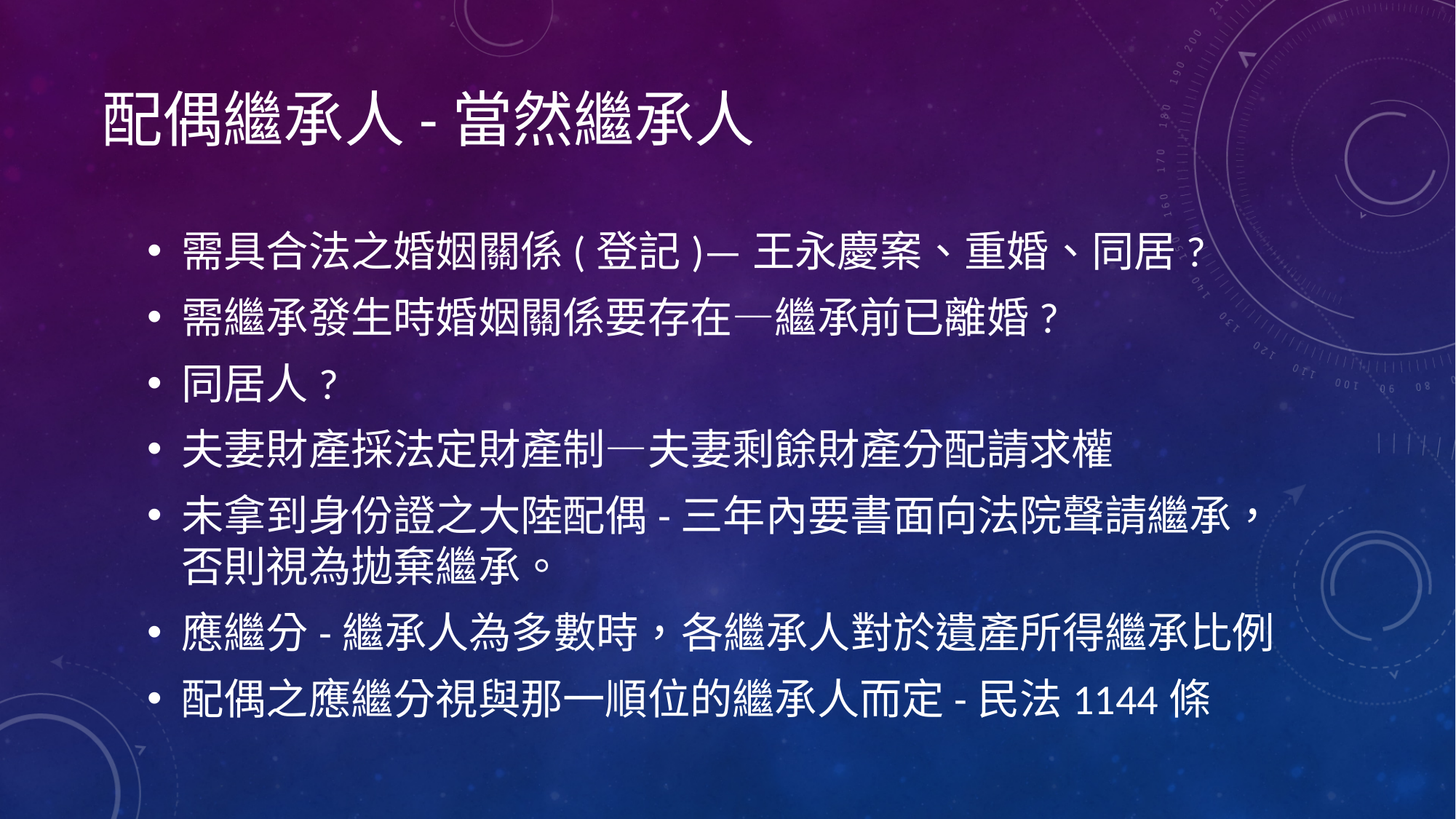

需具合法之婚姻關係(登記)—王永慶案、重婚、同居?
需繼承發生時婚姻關係要存在—繼承前已離婚?
同居人?
夫妻財產採法定財產制—夫妻剩餘財產分配請求權
未拿到身份證之大陸配偶-三年內要書面向法院聲請繼承，否則視為拋棄繼承。
應繼分-繼承人為多數時，各繼承人對於遺產所得繼承比例
配偶之應繼分視與那一順位的繼承人而定-民法1144條
配偶繼承人-當然繼承人